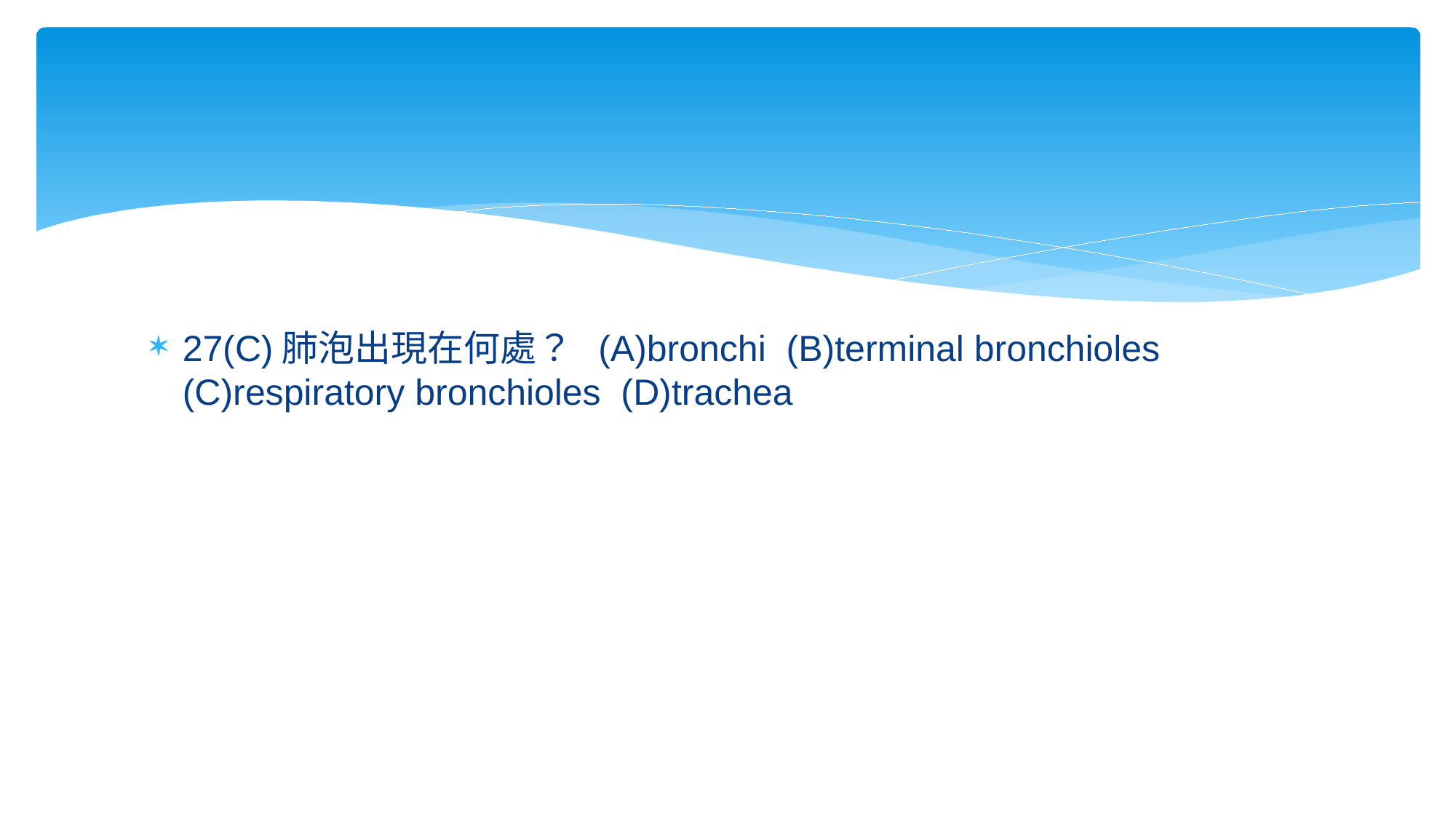

#
27(C)肺泡出現在何處？  (A)bronchi  (B)terminal bronchioles  (C)respiratory bronchioles  (D)trachea